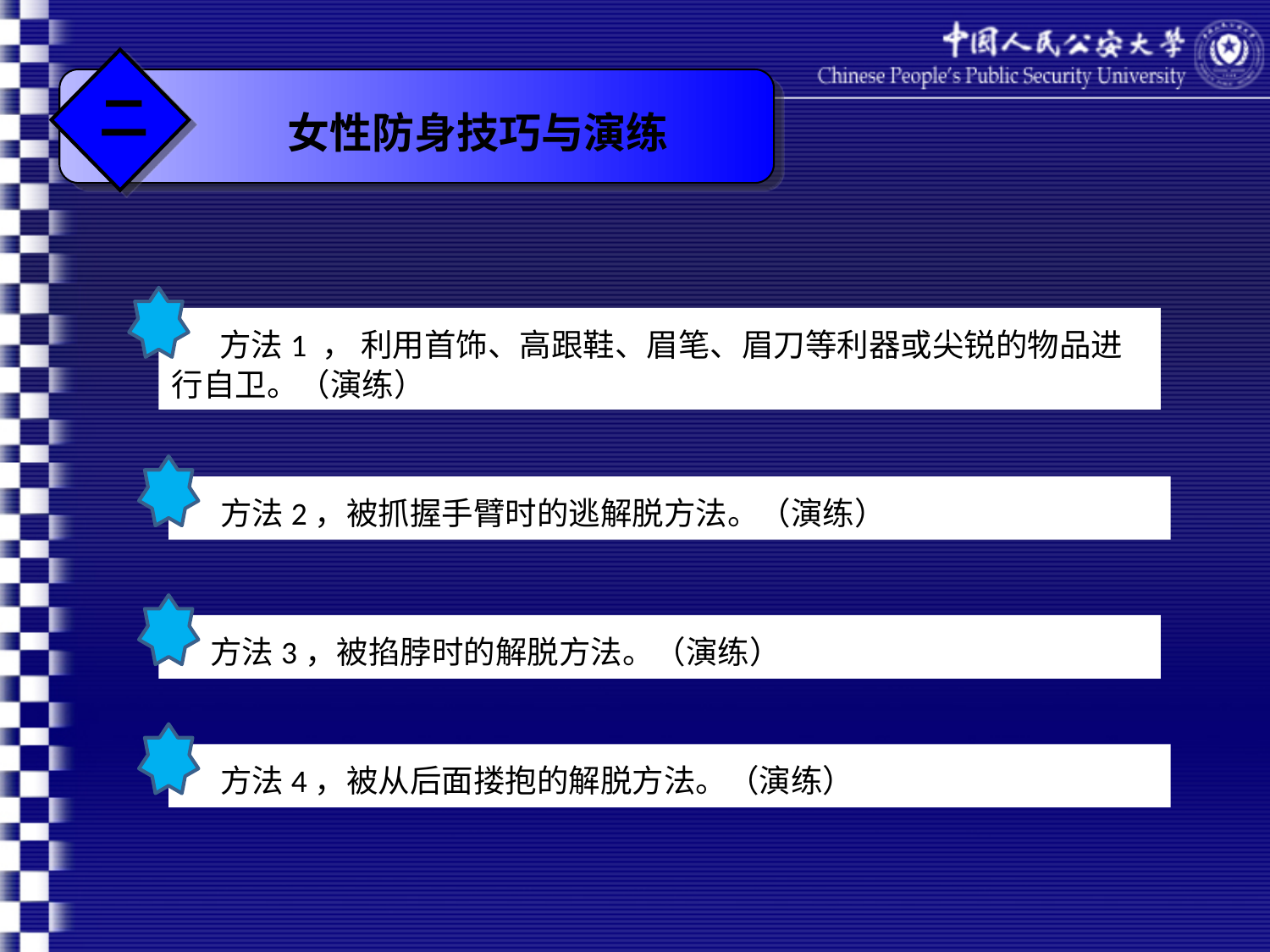

二

 女性防身技巧与演练

    方法1 ， 利用首饰、高跟鞋、眉笔、眉刀等利器或尖锐的物品进行自卫。（演练）

   方法2，被抓握手臂时的逃解脱方法。（演练）

   方法3，被掐脖时的解脱方法。（演练）

   方法4，被从后面搂抱的解脱方法。（演练）